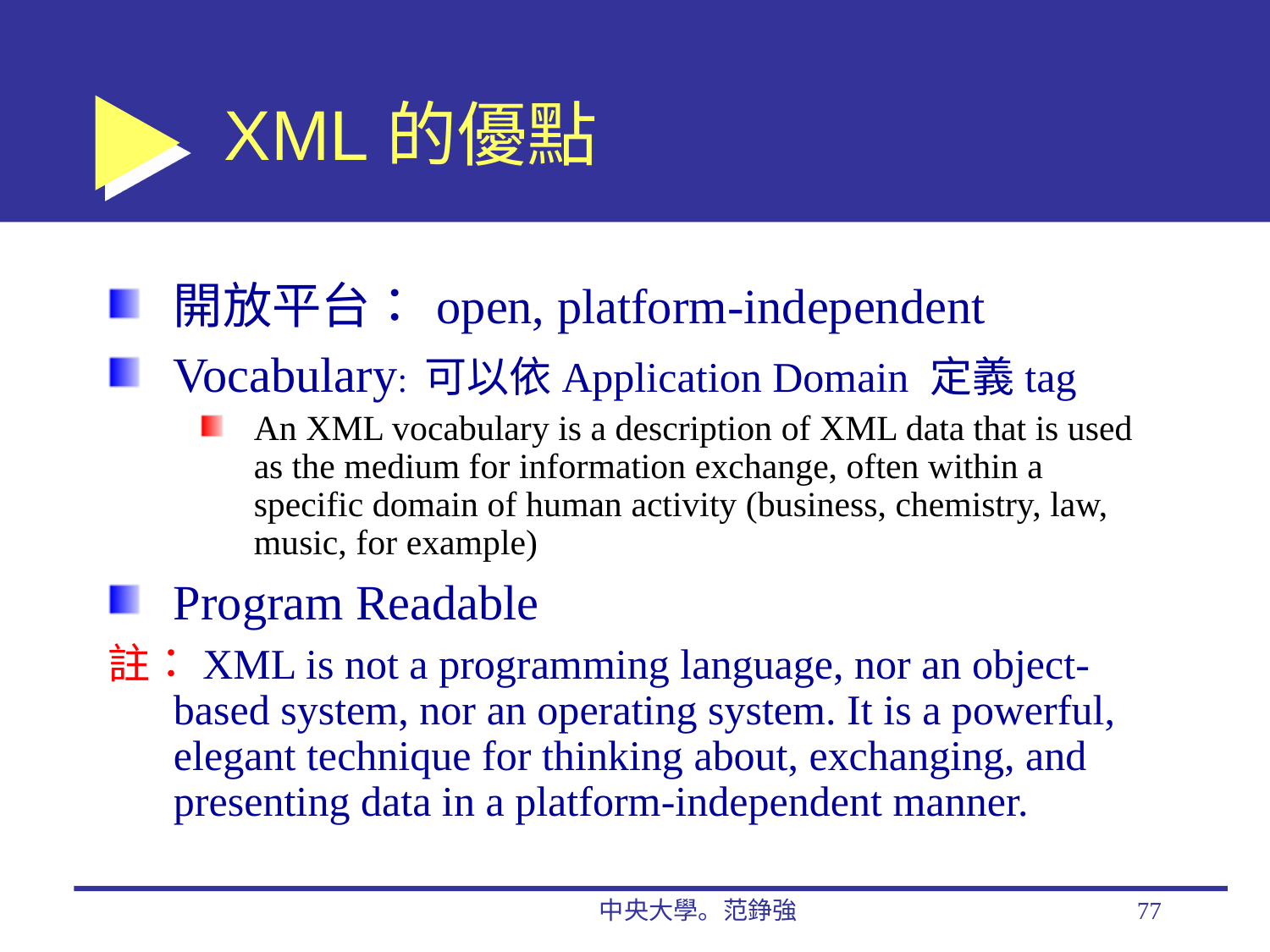

# XML的優點
開放平台： open, platform-independent
Vocabulary: 可以依Application Domain 定義tag
An XML vocabulary is a description of XML data that is used as the medium for information exchange, often within a specific domain of human activity (business, chemistry, law, music, for example)
Program Readable
註：XML is not a programming language, nor an object-based system, nor an operating system. It is a powerful, elegant technique for thinking about, exchanging, and presenting data in a platform-independent manner.
中央大學。范錚強
77